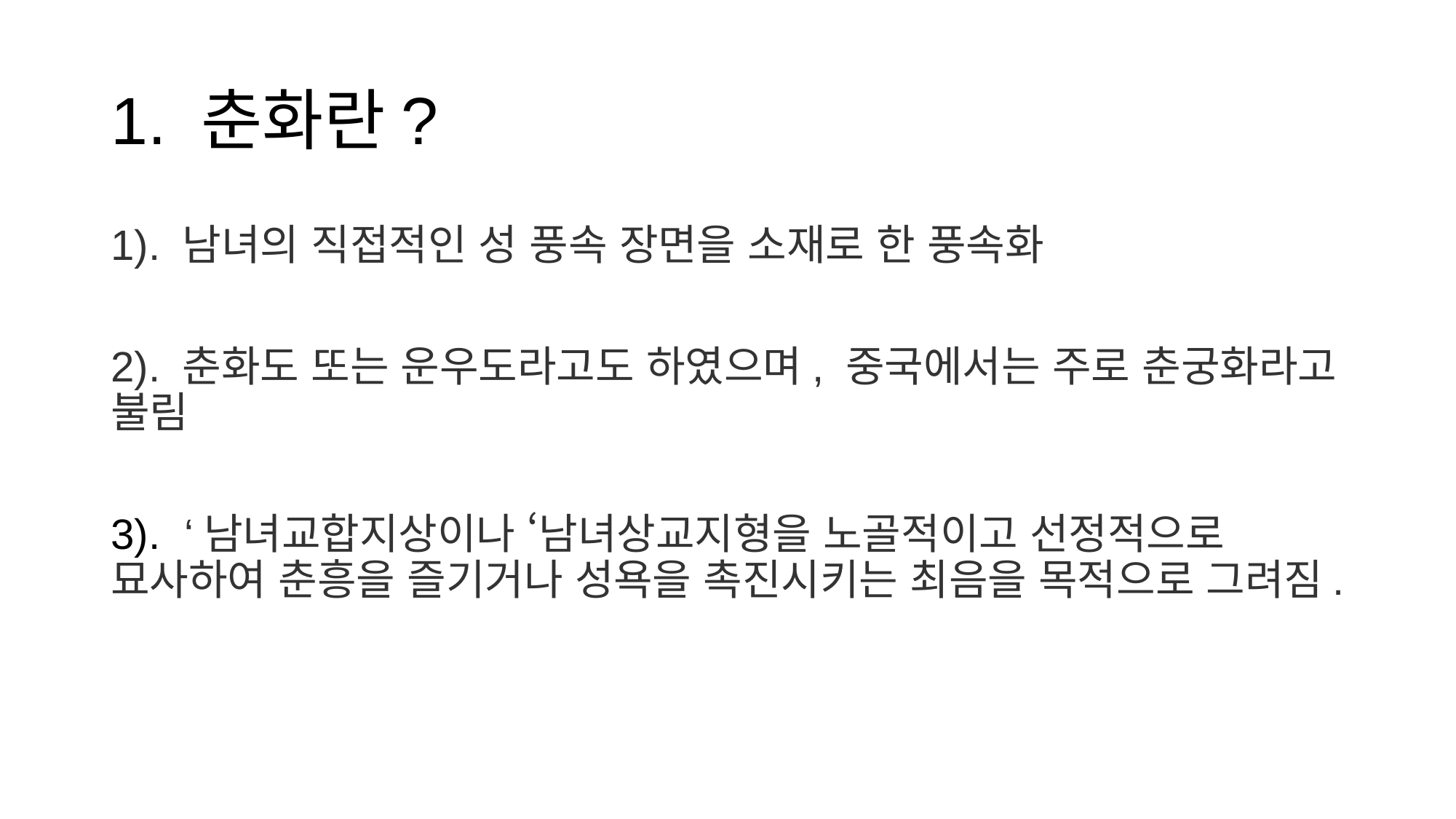

# 1. 춘화란?
1). 남녀의 직접적인 성 풍속 장면을 소재로 한 풍속화

2). 춘화도 또는 운우도라고도 하였으며, 중국에서는 주로 춘궁화라고 불림

3).  ‘남녀교합지상이나 ‘남녀상교지형을 노골적이고 선정적으로 묘사하여 춘흥을 즐기거나 성욕을 촉진시키는 최음을 목적으로 그려짐.